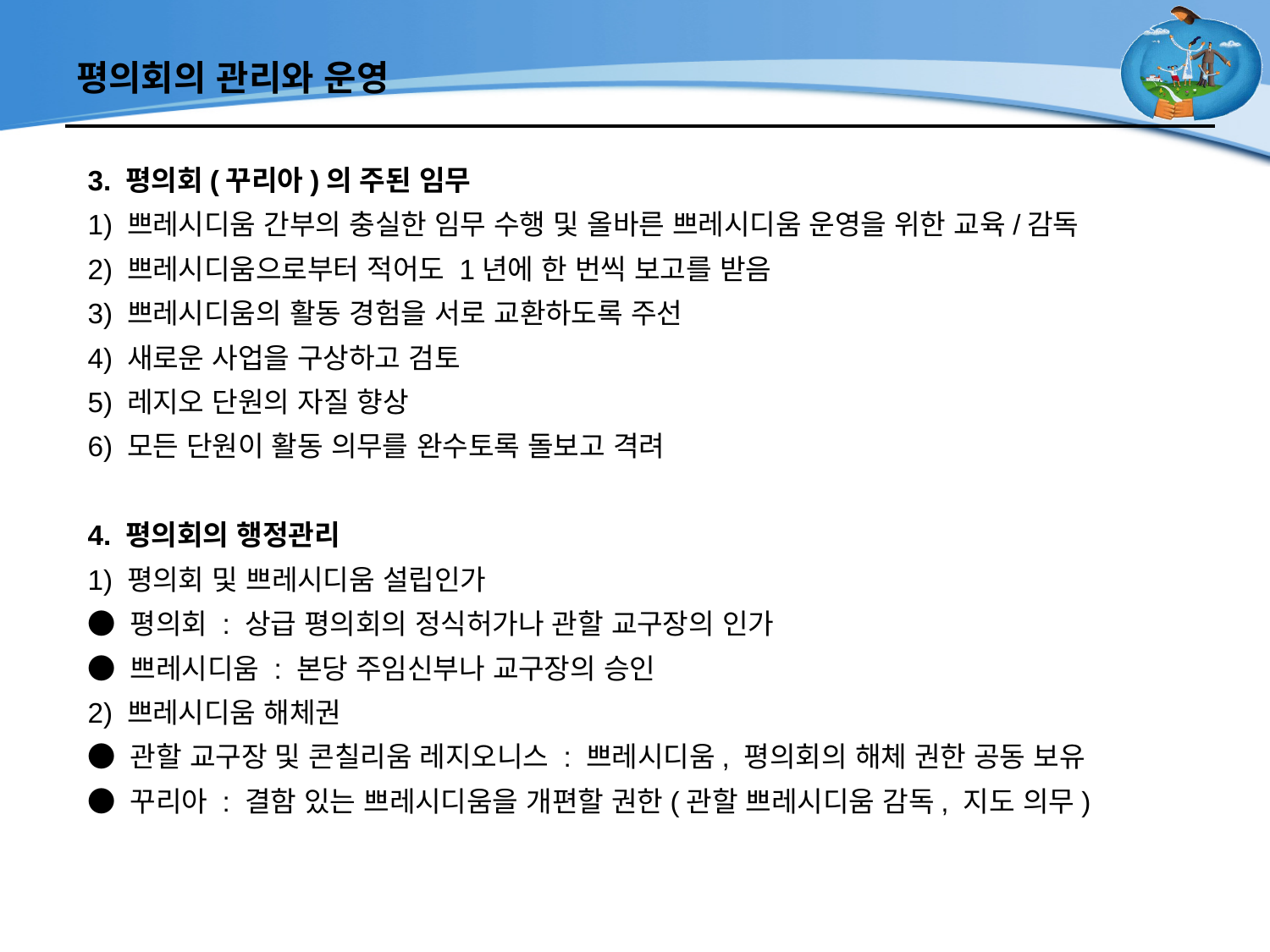

# 평의회의 관리와 운영
3. 평의회(꾸리아)의 주된 임무
1) 쁘레시디움 간부의 충실한 임무 수행 및 올바른 쁘레시디움 운영을 위한 교육/감독
2) 쁘레시디움으로부터 적어도 1년에 한 번씩 보고를 받음
3) 쁘레시디움의 활동 경험을 서로 교환하도록 주선
4) 새로운 사업을 구상하고 검토
5) 레지오 단원의 자질 향상
6) 모든 단원이 활동 의무를 완수토록 돌보고 격려

4. 평의회의 행정관리
1) 평의회 및 쁘레시디움 설립인가
● 평의회 : 상급 평의회의 정식허가나 관할 교구장의 인가
● 쁘레시디움 : 본당 주임신부나 교구장의 승인
2) 쁘레시디움 해체권
● 관할 교구장 및 콘칠리움 레지오니스 : 쁘레시디움, 평의회의 해체 권한 공동 보유
● 꾸리아 : 결함 있는 쁘레시디움을 개편할 권한(관할 쁘레시디움 감독, 지도 의무)